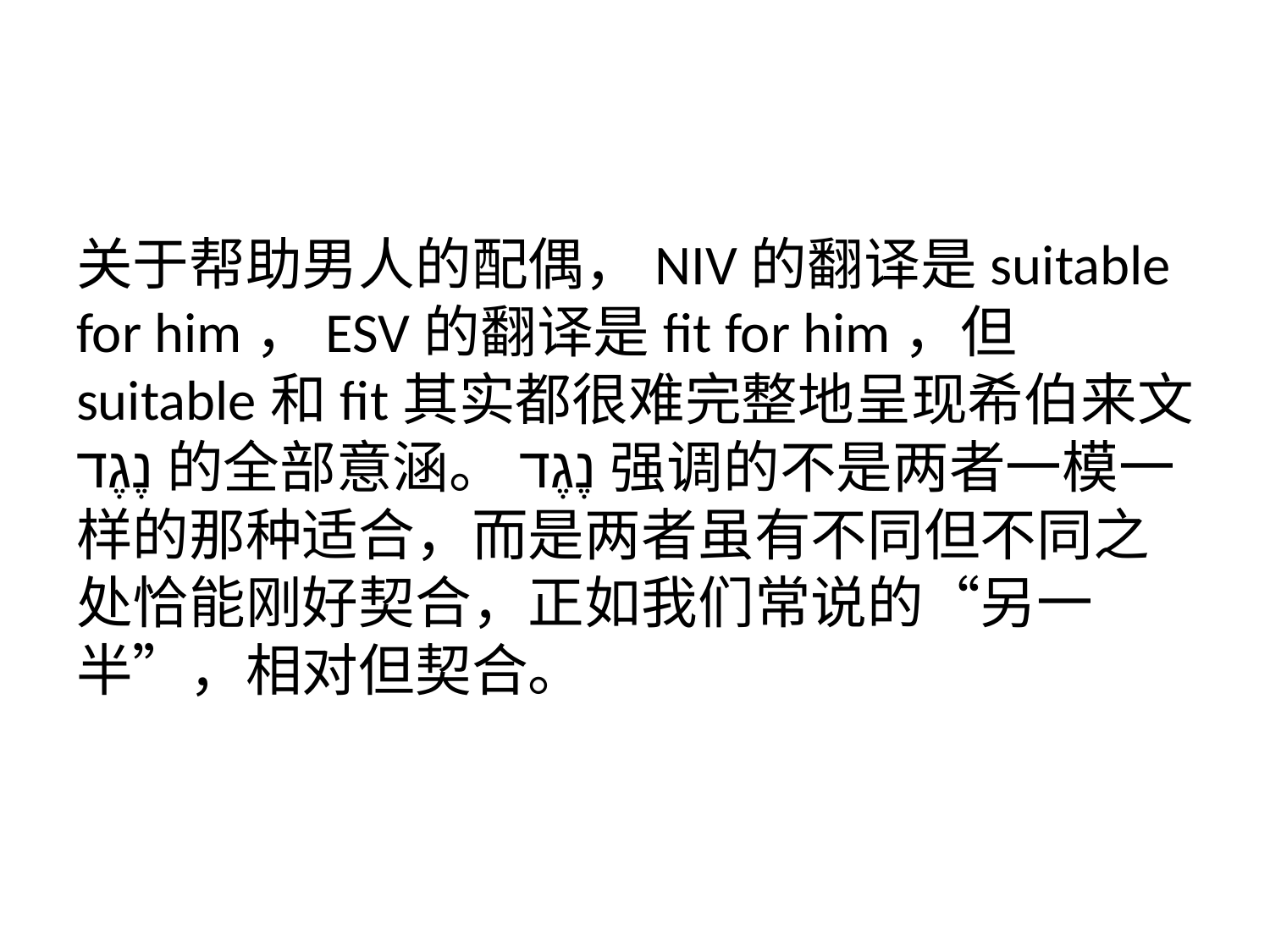

#
关于帮助男人的配偶，NIV的翻译是suitable for him，ESV的翻译是fit for him，但suitable和fit其实都很难完整地呈现希伯来文נֶגֶד的全部意涵。נֶגֶד强调的不是两者一模一样的那种适合，而是两者虽有不同但不同之处恰能刚好契合，正如我们常说的“另一半”，相对但契合。